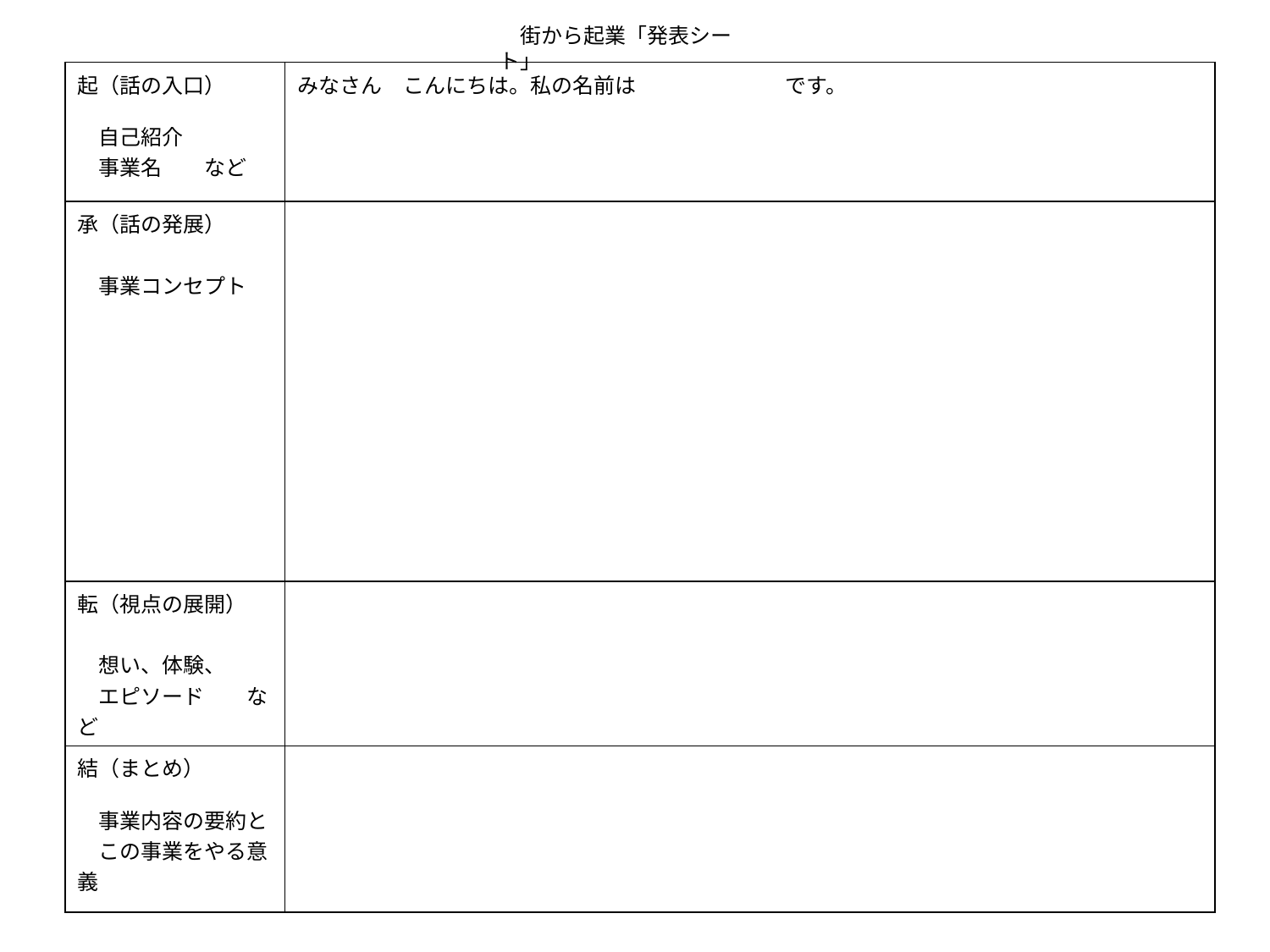

街から起業「発表シート」
| 起（話の入口） 　自己紹介 　事業名　　など | みなさん　こんにちは。私の名前は　　　 　です。 |
| --- | --- |
| 承（話の発展） 　　 　事業コンセプト |  |
| 転（視点の展開） 　 　想い、体験、 　エピソード　　など |  |
| 結（まとめ） 　事業内容の要約と 　この事業をやる意義 |  |